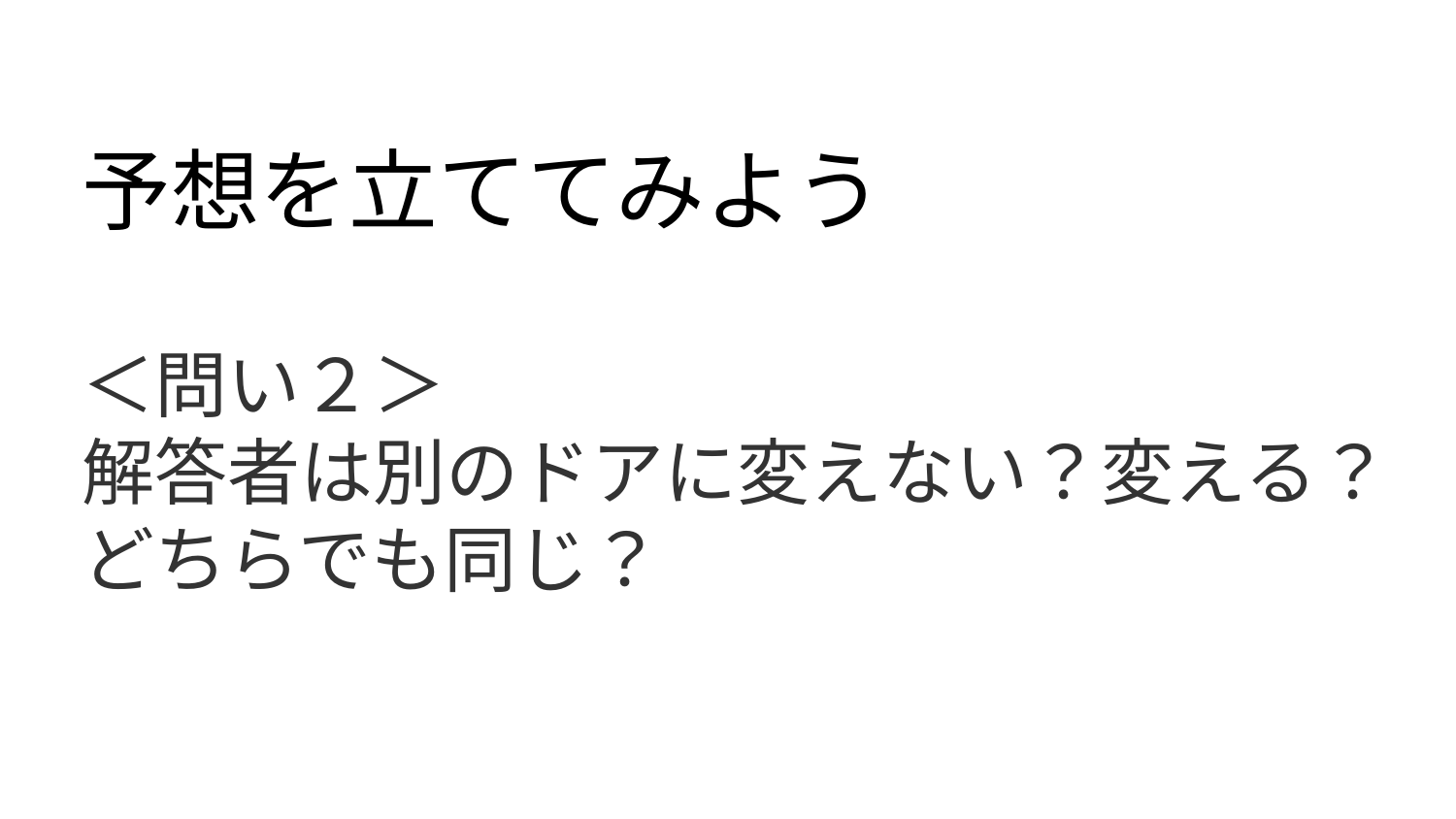

予想を立ててみよう
＜問い２＞
解答者は別のドアに変えない？変える？どちらでも同じ？